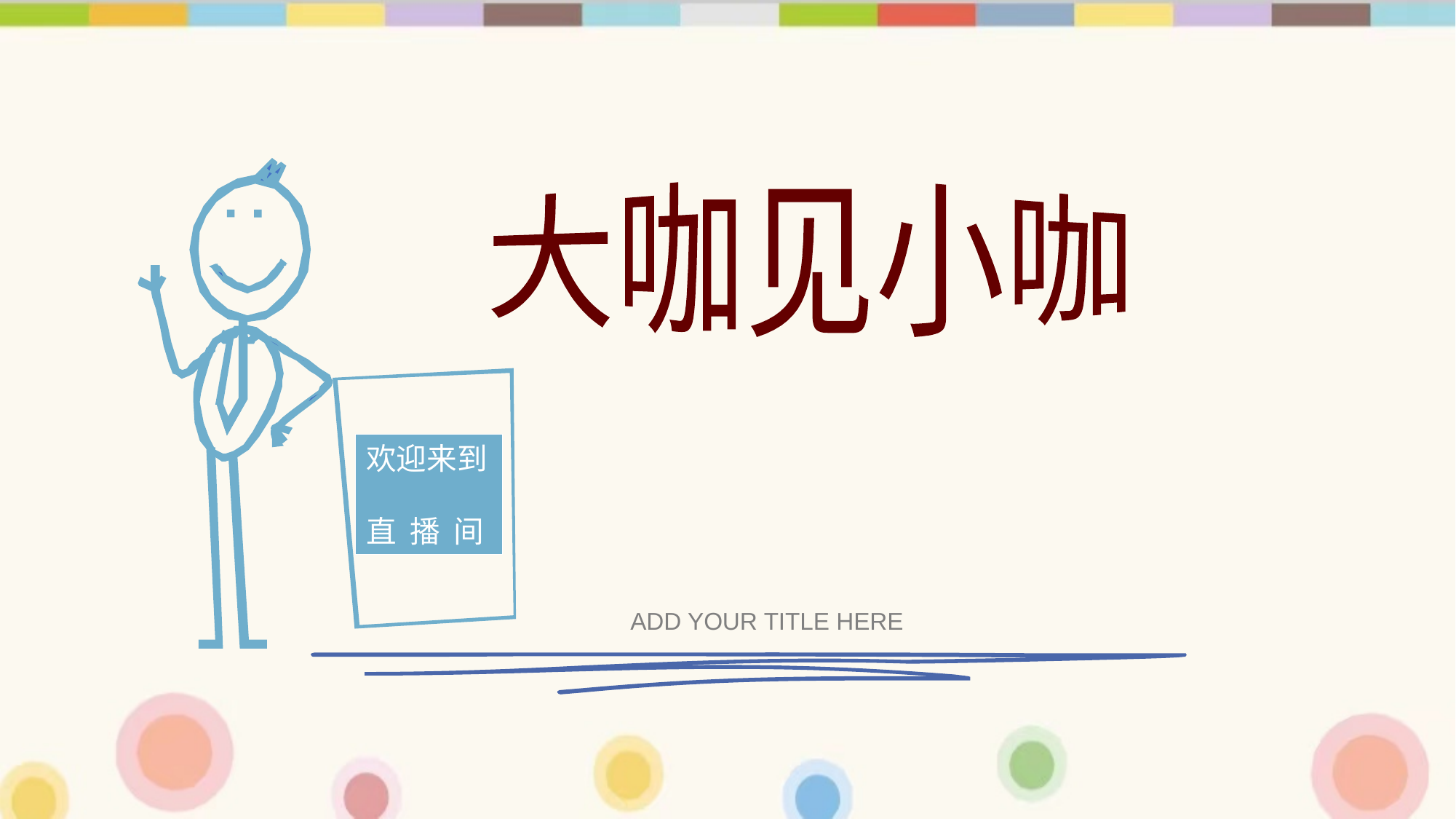

大咖见小咖

欢迎来到

直  播  间
ADD YOUR TITLE HERE